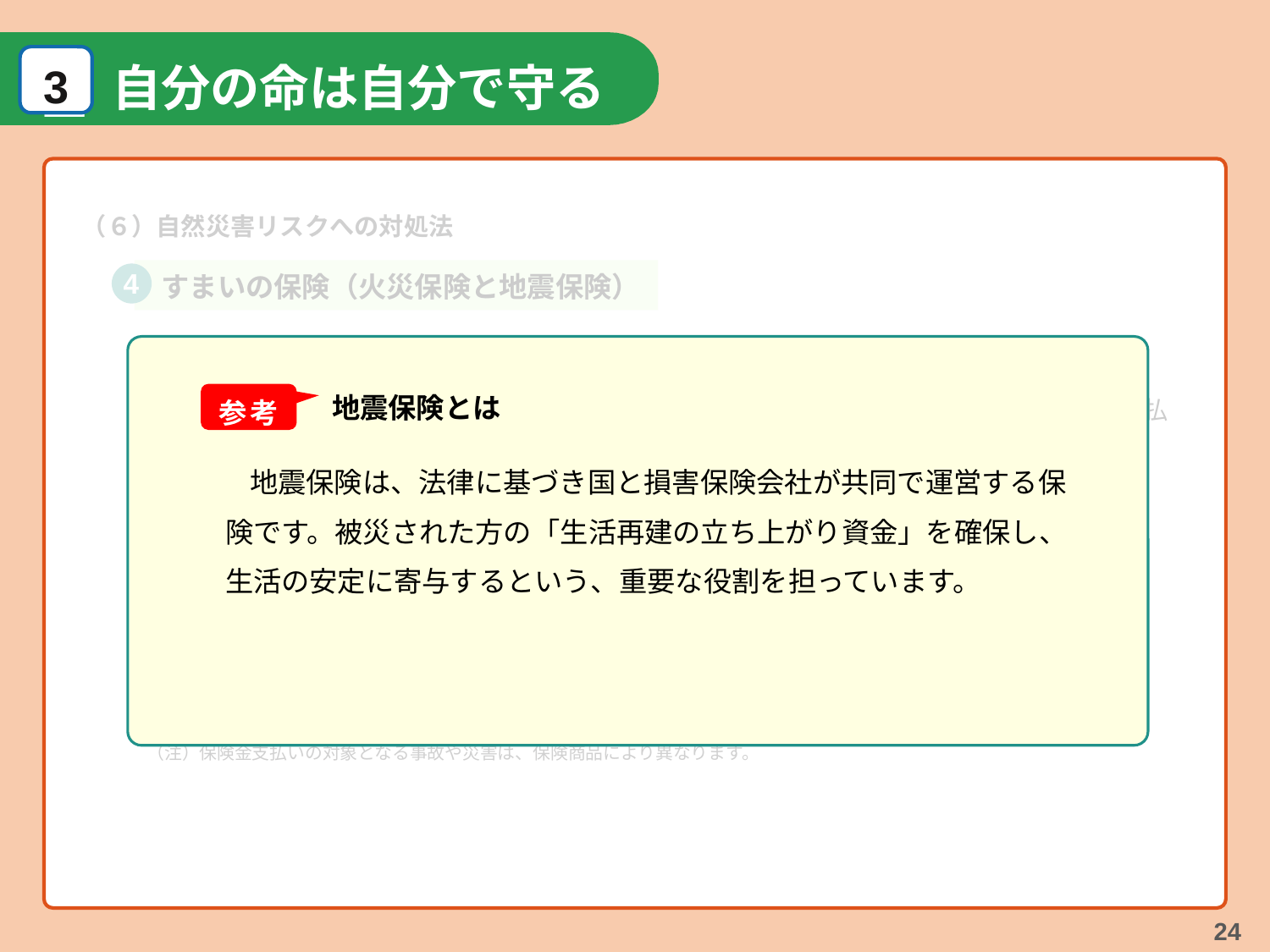

１
3
自分の命は自分で守る

　災害は、忘れた頃にやってきます。地震や台風などは、人の力では回避することはできません。だからこそ、日頃からの備えが重要です。
　地域や身近にいる人同士が助け合うことで、被害を小さくすることができますが、まわりの人を助けるには、まず自分自身が無事でなければなりません。
（６）自然災害リスクへの対処法

参考
地震保険とは
　地震保険は、法律に基づき国と損害保険会社が共同で運営する保険です。被災された方の「生活再建の立ち上がり資金」を確保し、生活の安定に寄与するという、重要な役割を担っています。

4
すまいの保険（火災保険と地震保険）

　火災保険は、名称は「火災」となっていますが、火災だけではなく、自然災害による損害についても補償します。ただし、地震、噴火または津波による損害については、保険金が支払われません。
　地震等による損害については、地震保険で補償します。

火災・破裂・爆発
雷・台風・洪水・ひょう・大雪
地震・噴火・津波
火災保険
〇
〇
×
地震保険
×
×
〇
（注）保険金支払いの対象となる事故や災害は、保険商品により異なります。